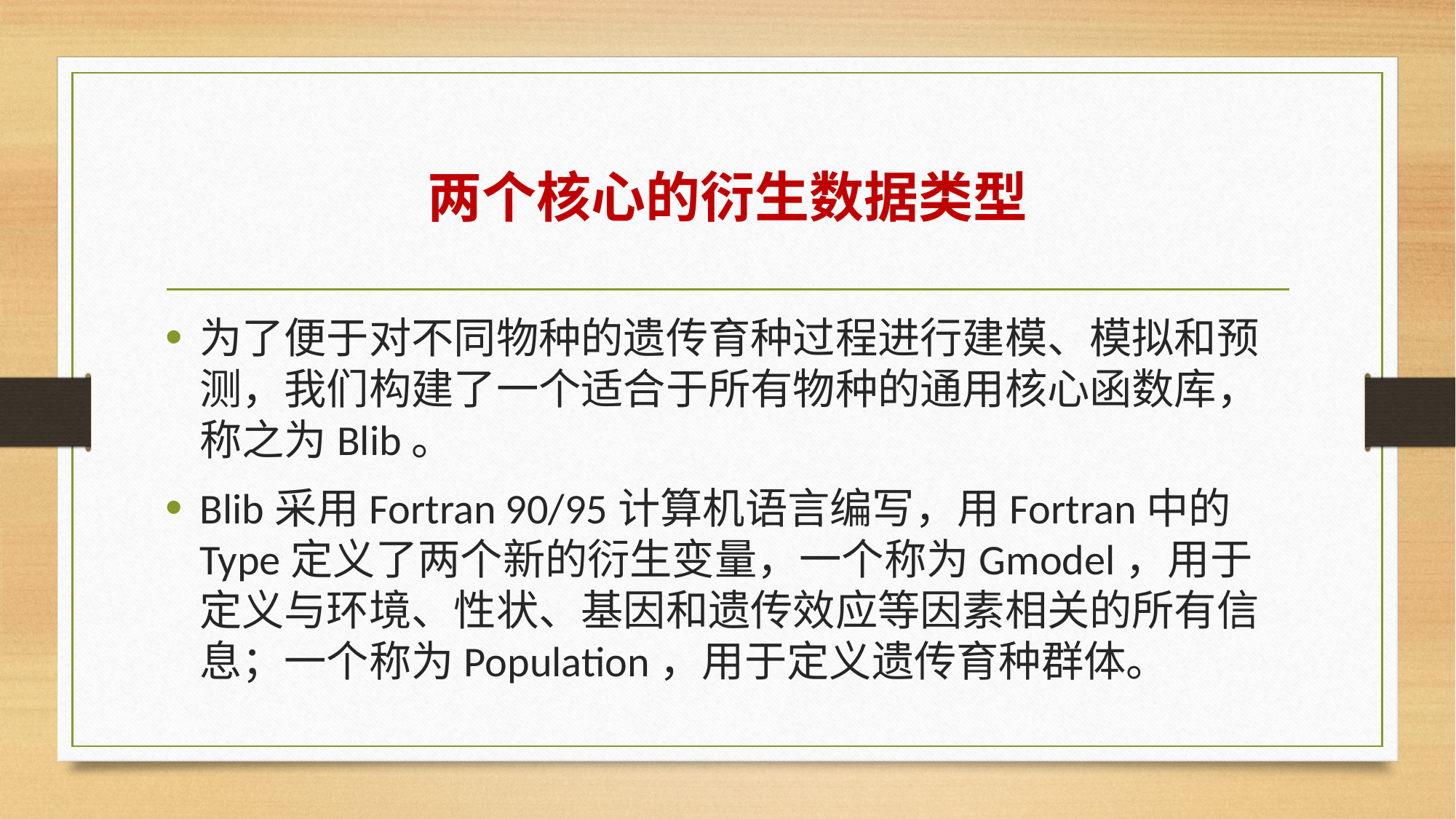

# 两个核心的衍生数据类型
为了便于对不同物种的遗传育种过程进行建模、模拟和预测，我们构建了一个适合于所有物种的通用核心函数库，称之为Blib。
Blib采用Fortran 90/95计算机语言编写，用Fortran中的Type定义了两个新的衍生变量，一个称为Gmodel，用于定义与环境、性状、基因和遗传效应等因素相关的所有信息；一个称为Population，用于定义遗传育种群体。